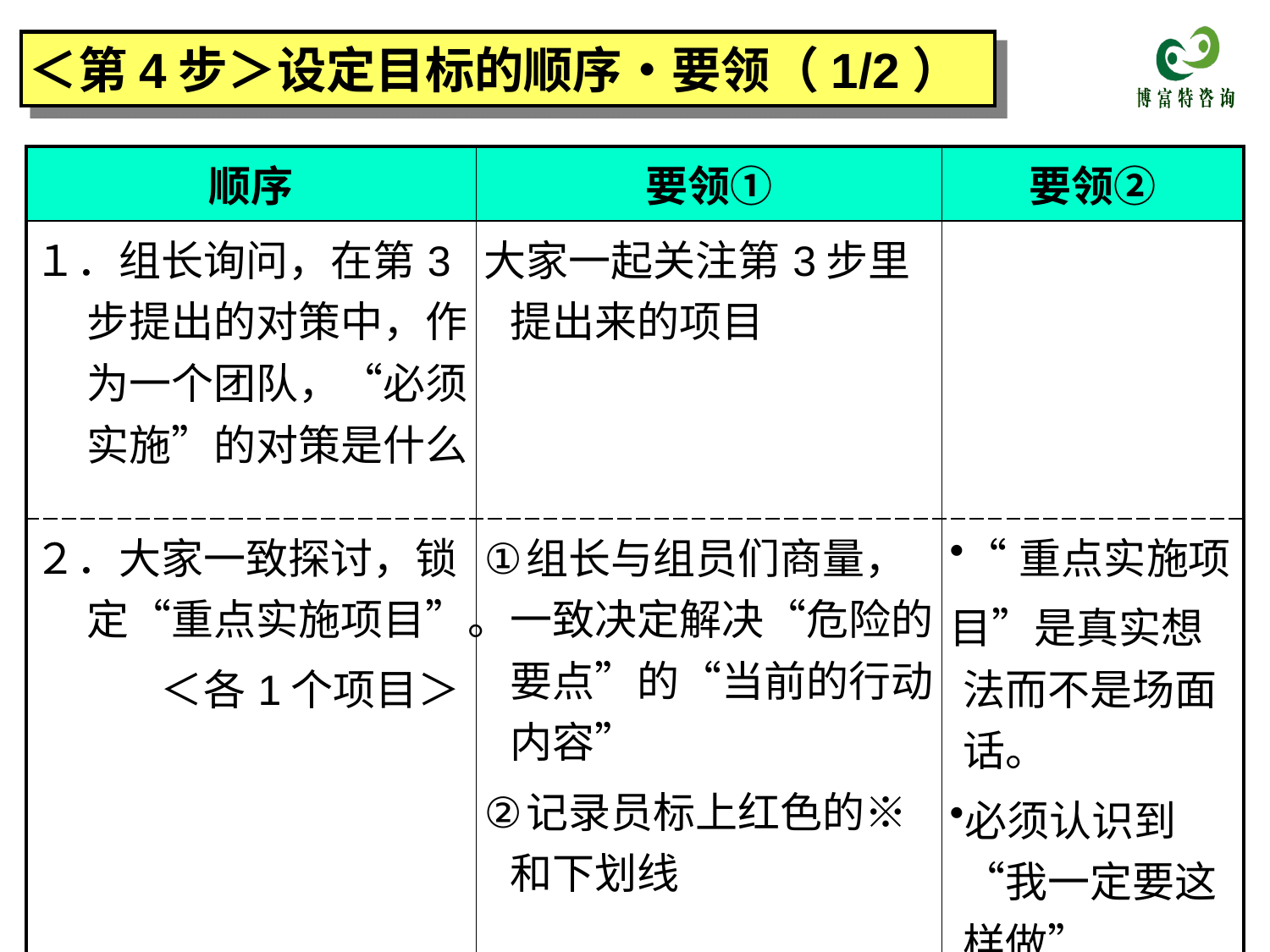

＜第4步＞设定目标的顺序・要领（1/2）
| 顺序 | 要领① | 要领② |
| --- | --- | --- |
| １．组长询问，在第3步提出的对策中，作为一个团队，“必须实施”的对策是什么 | 大家一起关注第3步里提出来的项目 |  |
| ２．大家一致探讨，锁定“重点实施项目”。 ＜各1个项目＞ | 组长与组员们商量，一致决定解决“危险的要点”的“当前的行动内容” 记录员标上红色的※和下划线 | “重点实施项 目”是真实想法而不是场面话。 必须认识到“我一定要这样做” |